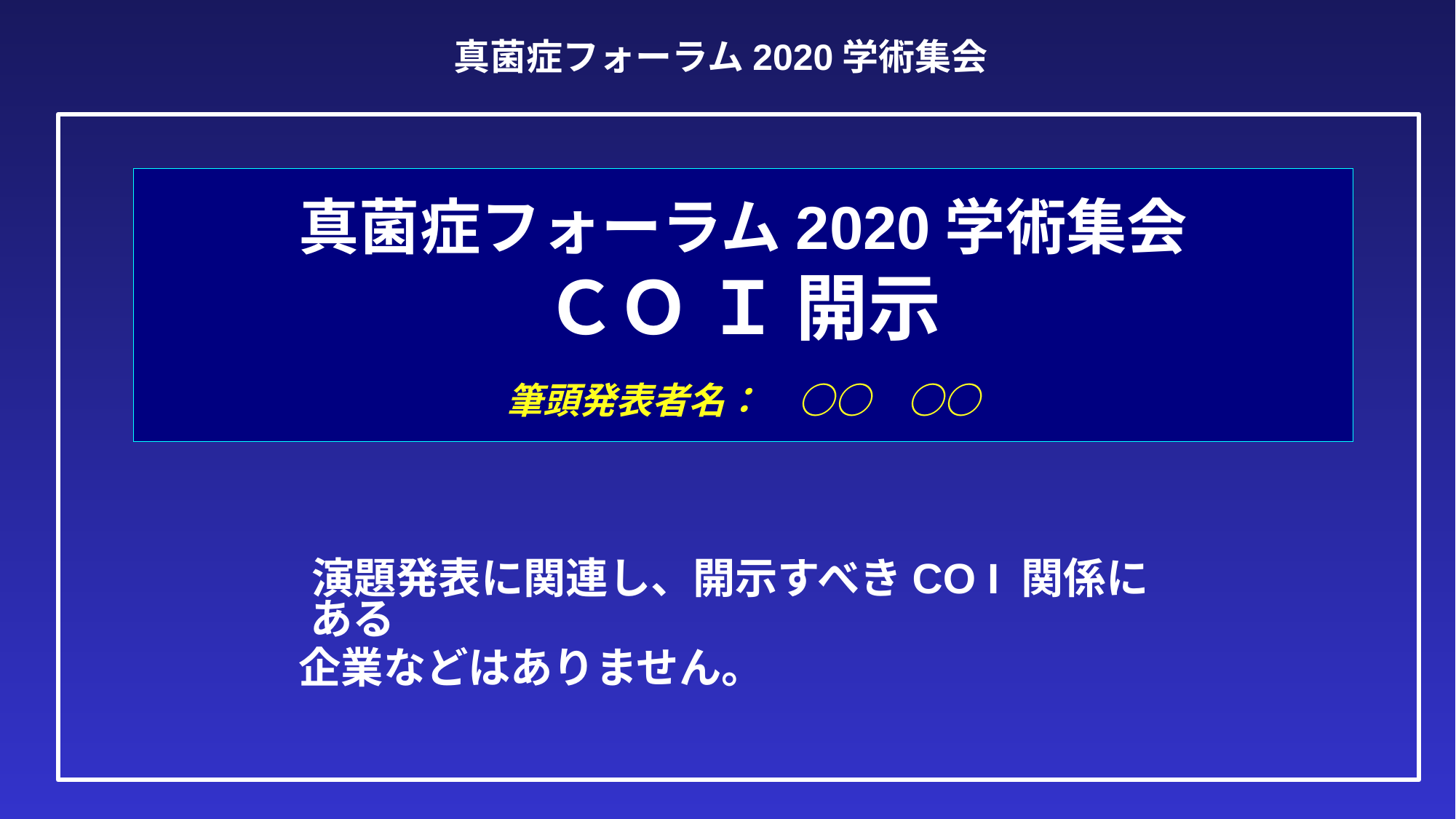

真菌症フォーラム2020学術集会

# 真菌症フォーラム2020学術集会 ＣＯ Ｉ 開示 　 筆頭発表者名：　○○　○○

　演題発表に関連し、開示すべきCO I 関係にある
  企業などはありません。